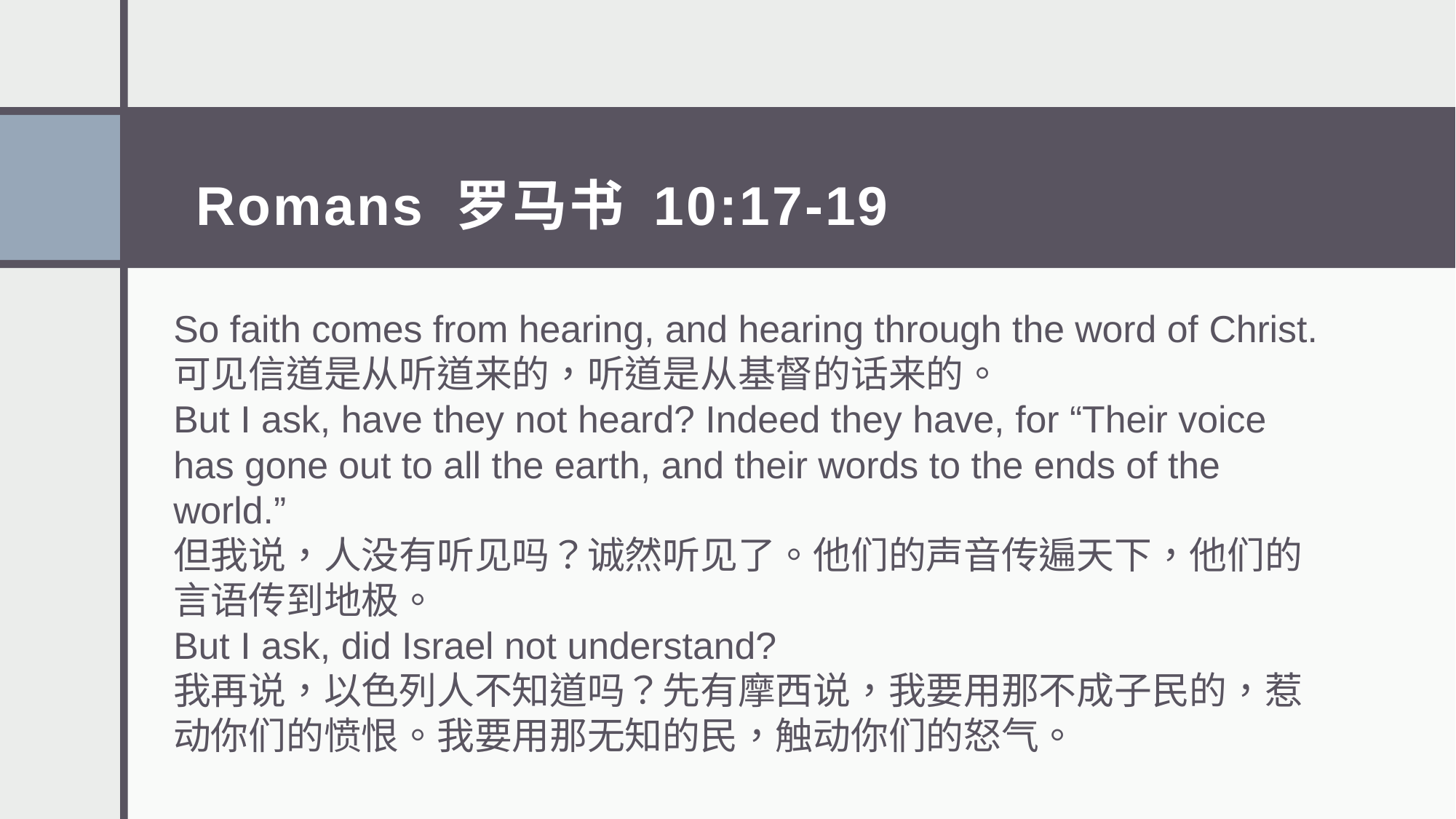

# Romans 罗马书 10:17-19
So faith comes from hearing, and hearing through the word of Christ.
可见信道是从听道来的，听道是从基督的话来的。
But I ask, have they not heard? Indeed they have, for “Their voice has gone out to all the earth, and their words to the ends of the world.”
但我说，人没有听见吗？诚然听见了。他们的声音传遍天下，他们的言语传到地极。
But I ask, did Israel not understand?
我再说，以色列人不知道吗？先有摩西说，我要用那不成子民的，惹动你们的愤恨。我要用那无知的民，触动你们的怒气。